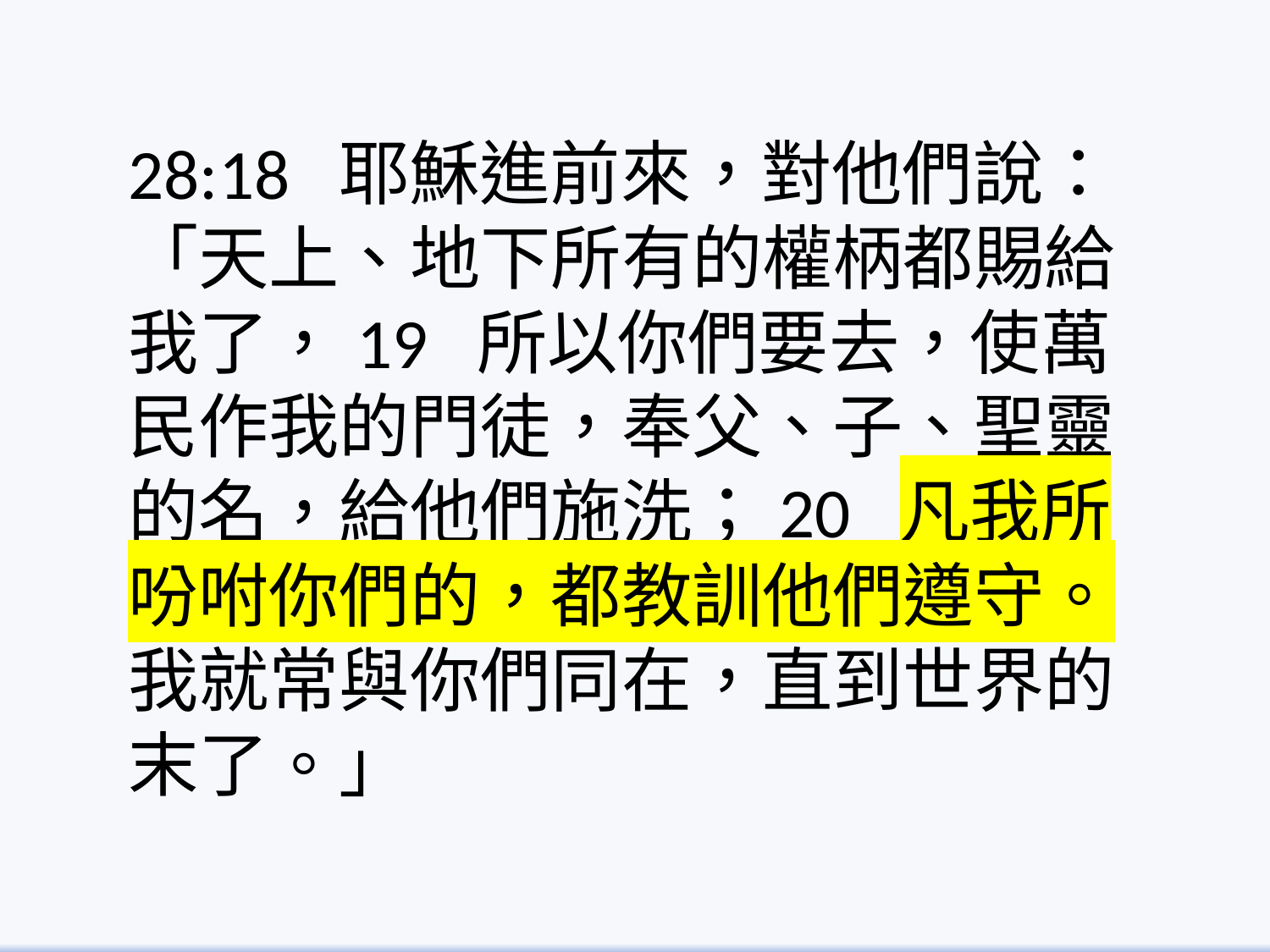

28:18  耶穌進前來，對他們說：「天上、地下所有的權柄都賜給我了，19  所以你們要去，使萬民作我的門徒，奉父、子、聖靈的名，給他們施洗；20  凡我所吩咐你們的，都教訓他們遵守。我就常與你們同在，直到世界的末了。」